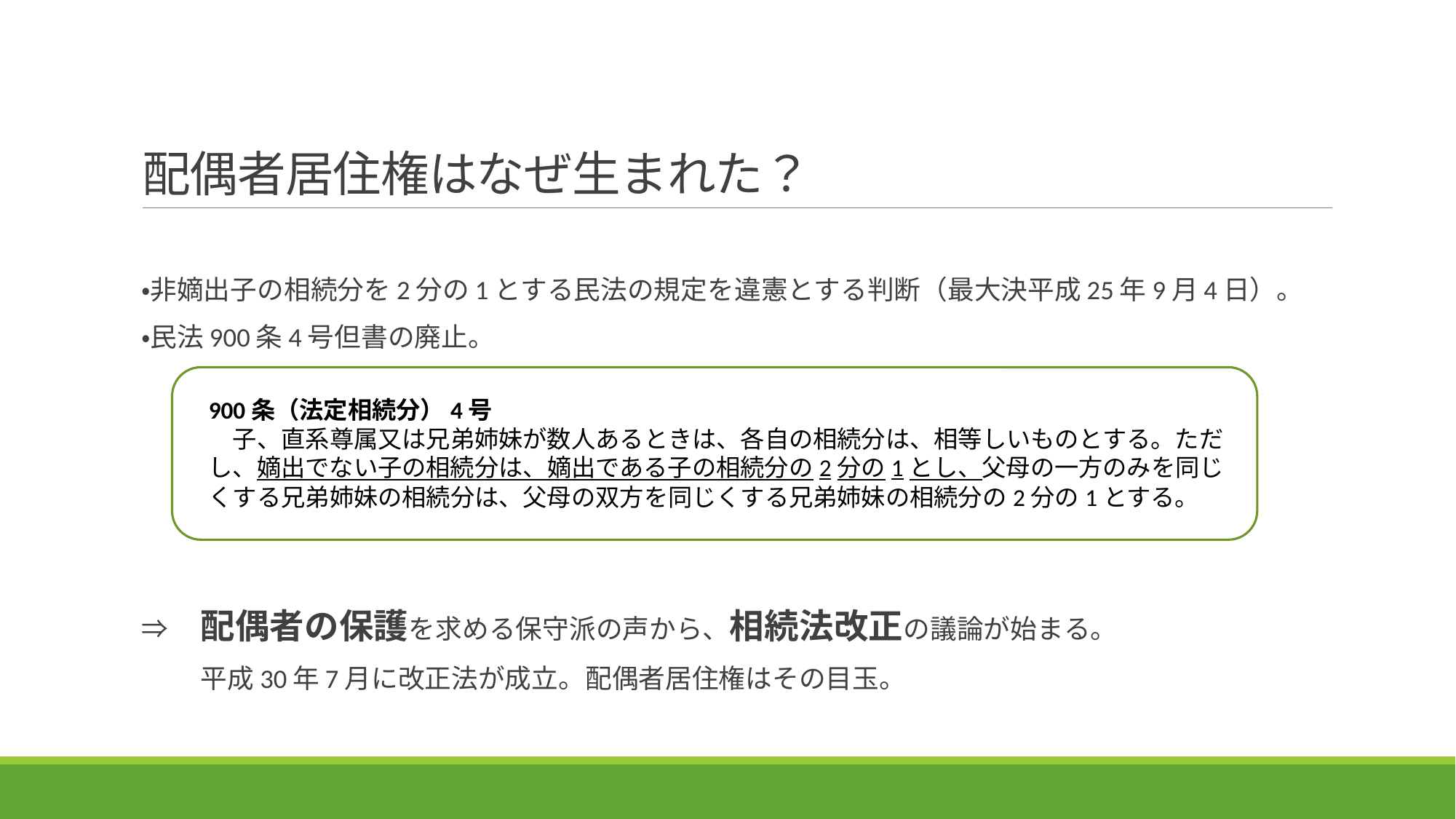

# 配偶者居住権はなぜ生まれた？

・非嫡出子の相続分を2分の1とする民法の規定を違憲とする判断（最大決平成25年9月4日）。
・民法900条4号但書の廃止。

⇒　配偶者の保護を求める保守派の声から、相続法改正の議論が始まる。
　　 平成30年7月に改正法が成立。配偶者居住権はその目玉。

900条（法定相続分）4号
　子、直系尊属又は兄弟姉妹が数人あるときは、各自の相続分は、相等しいものとする。ただし、嫡出でない子の相続分は、嫡出である子の相続分の2分の1とし、父母の一方のみを同じくする兄弟姉妹の相続分は、父母の双方を同じくする兄弟姉妹の相続分の2分の1とする。